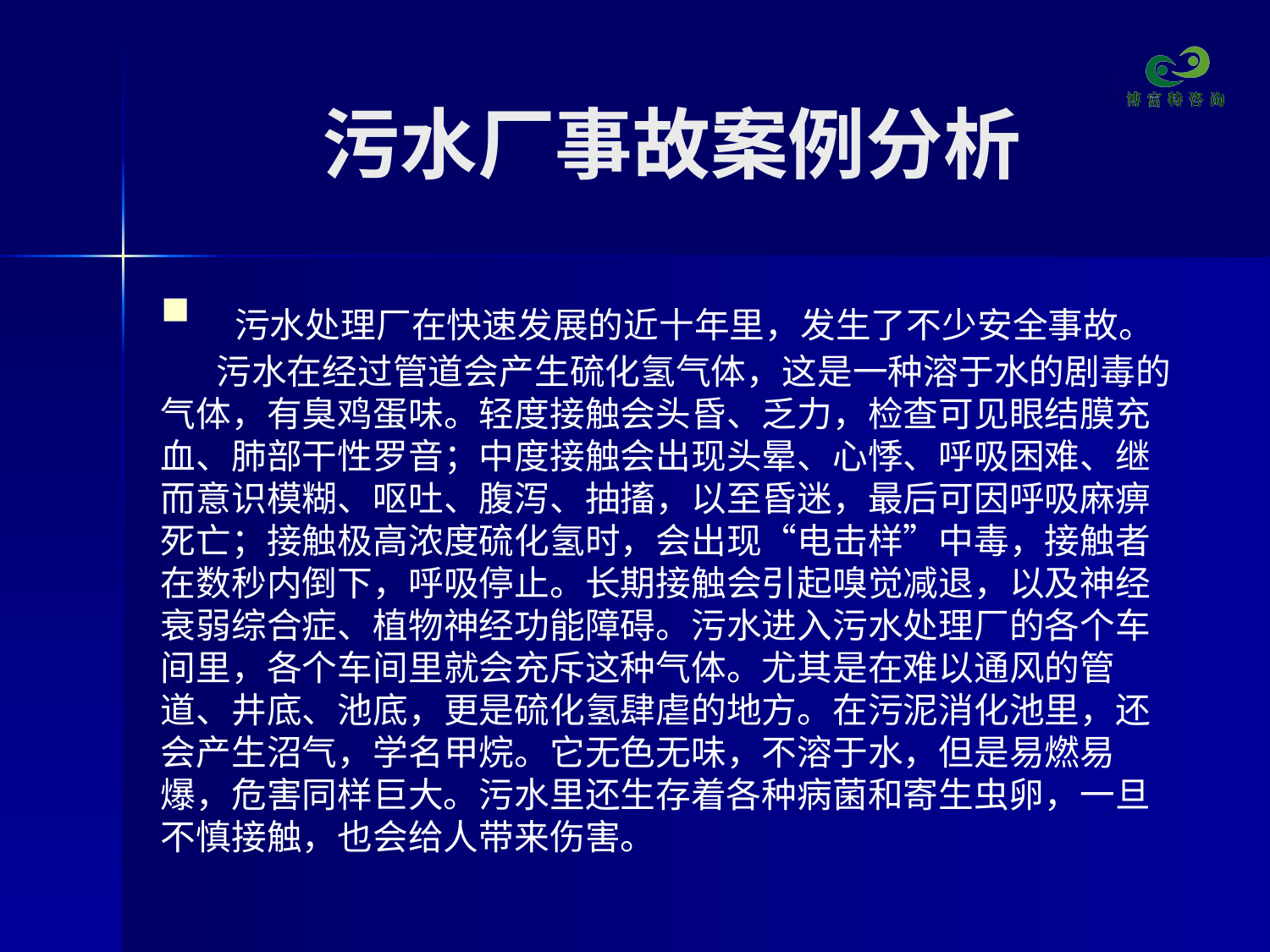

# 污水厂事故案例分析
 污水处理厂在快速发展的近十年里，发生了不少安全事故。
      污水在经过管道会产生硫化氢气体，这是一种溶于水的剧毒的气体，有臭鸡蛋味。轻度接触会头昏、乏力，检查可见眼结膜充血、肺部干性罗音；中度接触会出现头晕、心悸、呼吸困难、继而意识模糊、呕吐、腹泻、抽搐，以至昏迷，最后可因呼吸麻痹死亡；接触极高浓度硫化氢时，会出现“电击样”中毒，接触者在数秒内倒下，呼吸停止。长期接触会引起嗅觉减退，以及神经衰弱综合症、植物神经功能障碍。污水进入污水处理厂的各个车间里，各个车间里就会充斥这种气体。尤其是在难以通风的管道、井底、池底，更是硫化氢肆虐的地方。在污泥消化池里，还会产生沼气，学名甲烷。它无色无味，不溶于水，但是易燃易爆，危害同样巨大。污水里还生存着各种病菌和寄生虫卵，一旦不慎接触，也会给人带来伤害。